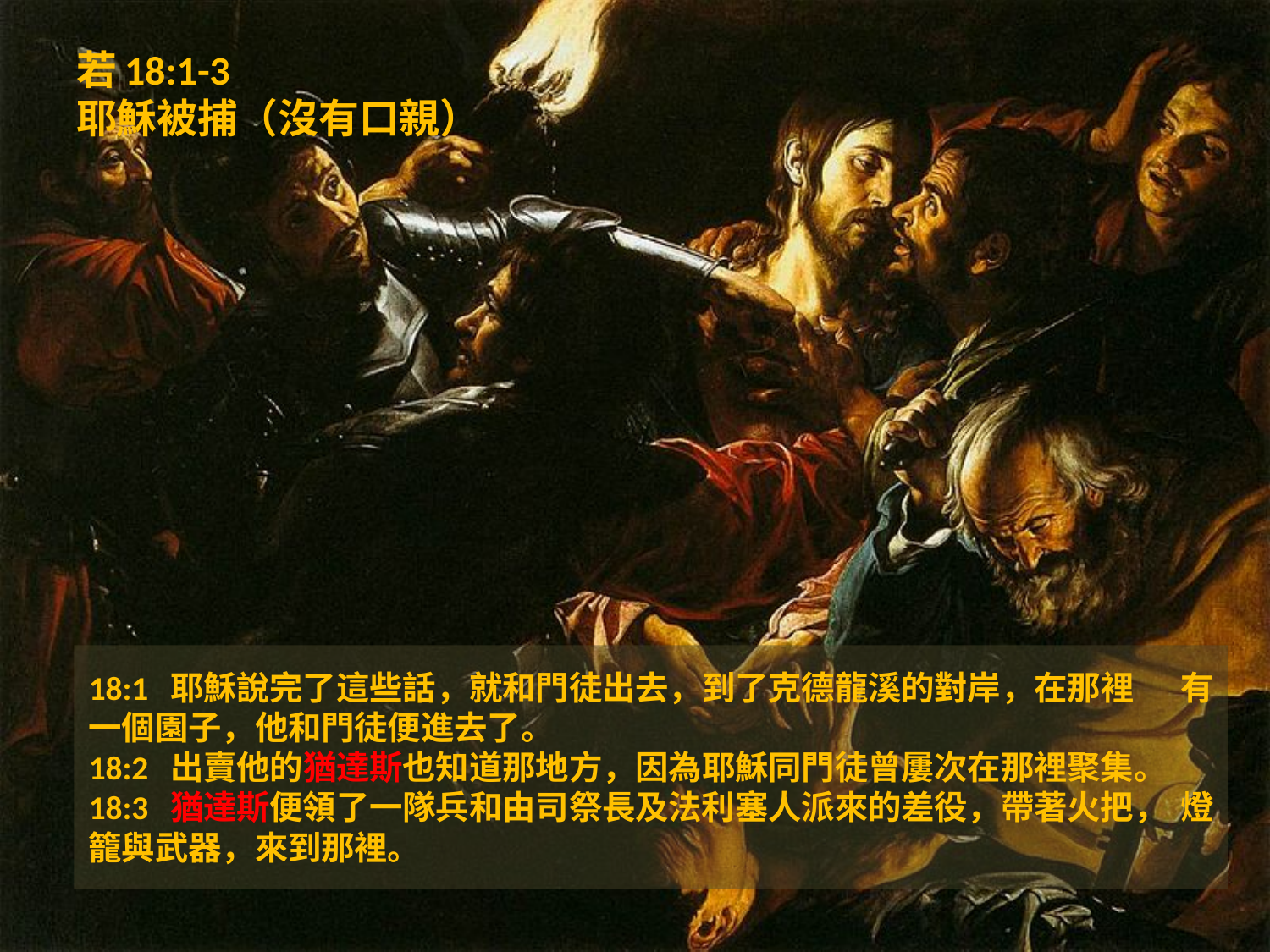

# 若18:1-3 耶穌被捕（沒有口親）
　
18:1  耶穌說完了這些話，就和門徒出去，到了克德龍溪的對岸，在那裡	有一個園子，他和門徒便進去了。
18:2  出賣他的猶達斯也知道那地方，因為耶穌同門徒曾屢次在那裡聚集。
18:3  猶達斯便領了一隊兵和由司祭長及法利塞人派來的差役，帶著火把，	燈籠與武器，來到那裡。